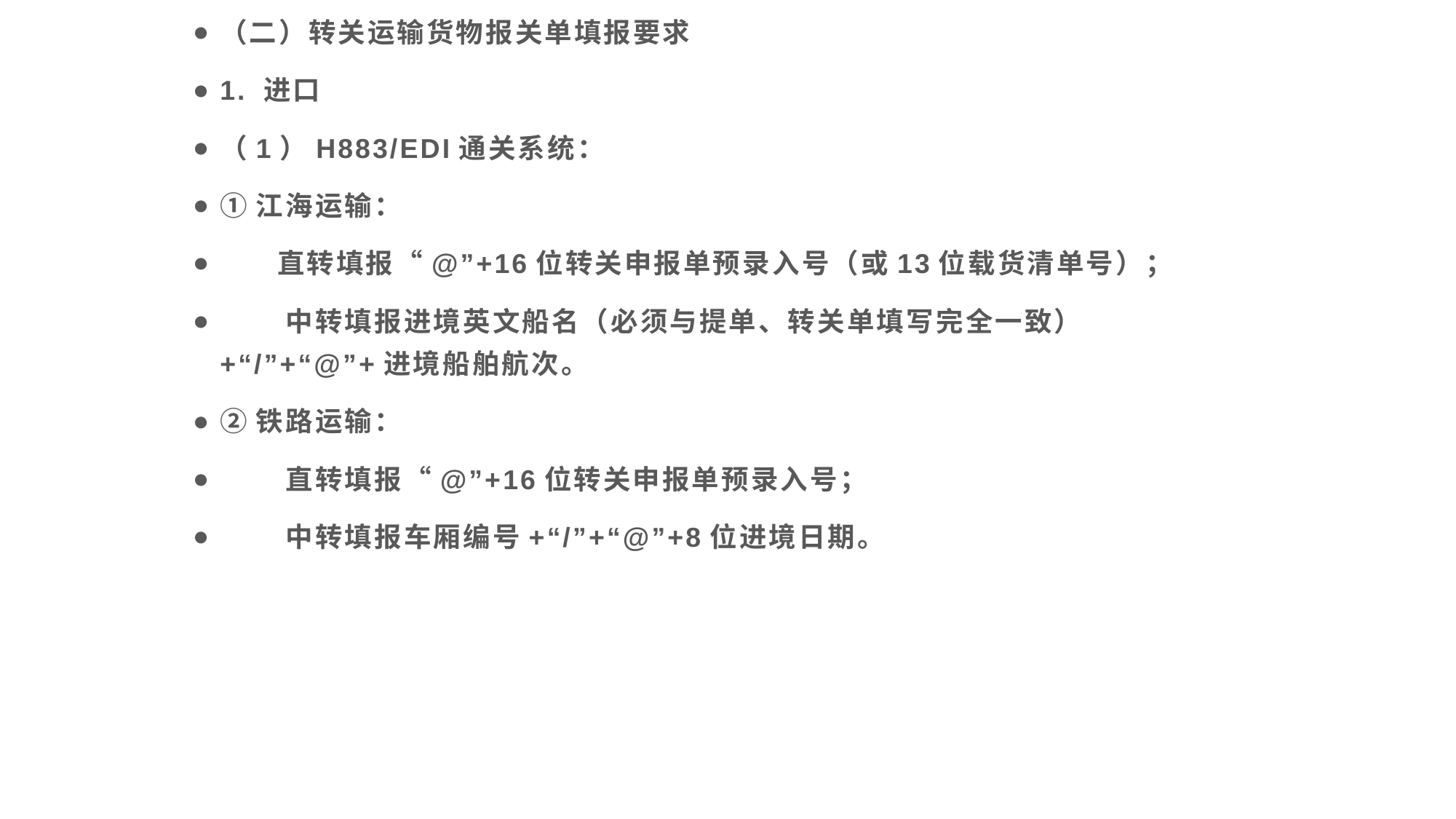

（二）转关运输货物报关单填报要求
1. 进口
（1）H883/EDI通关系统：
①江海运输：
      直转填报“@”+16位转关申报单预录入号（或13位载货清单号）；
       中转填报进境英文船名（必须与提单、转关单填写完全一致）+“/”+“@”+进境船舶航次。
②铁路运输：
       直转填报“@”+16位转关申报单预录入号；
       中转填报车厢编号+“/”+“@”+8位进境日期。